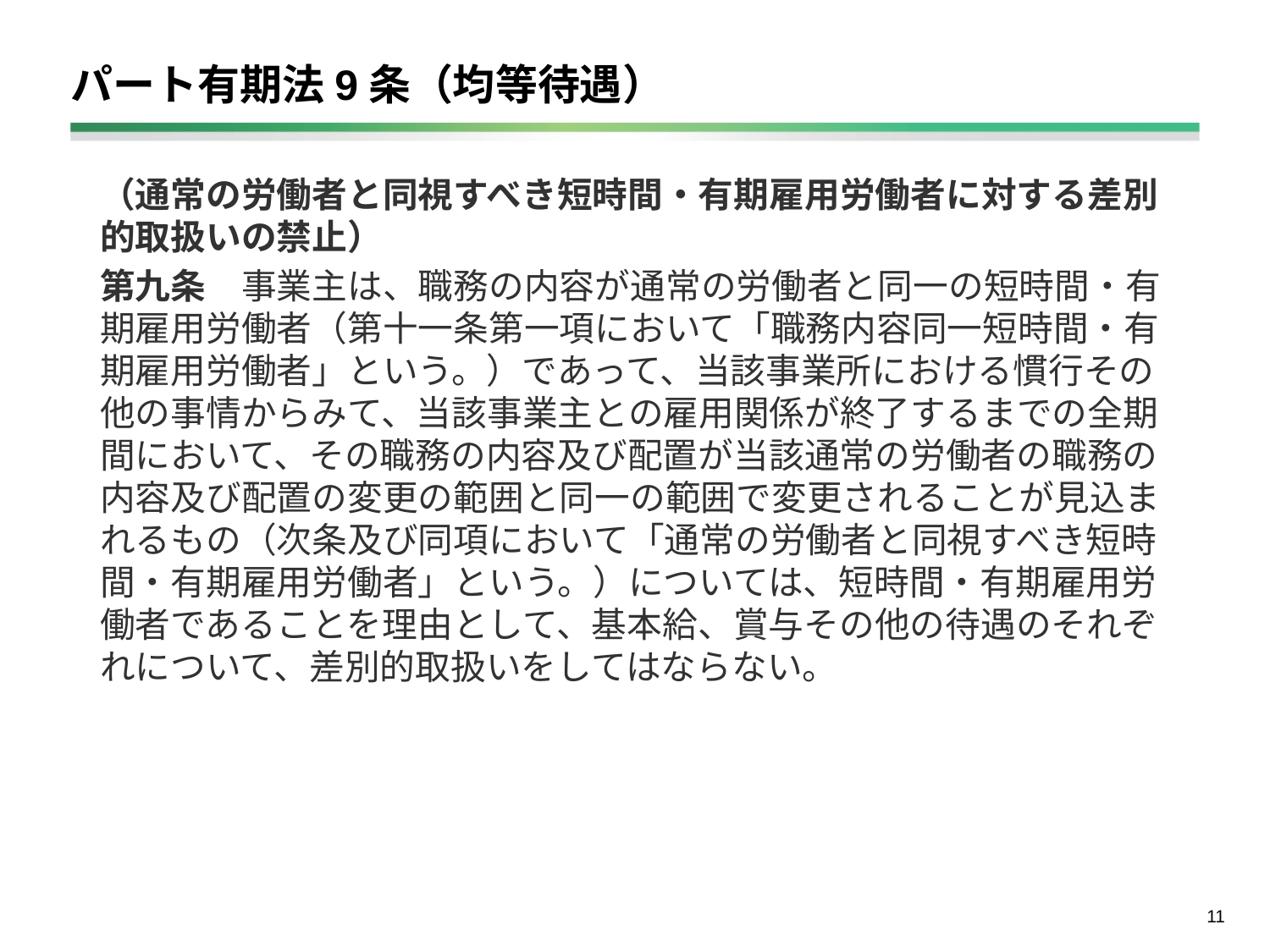

# パート有期法9条（均等待遇）
（通常の労働者と同視すべき短時間・有期雇用労働者に対する差別的取扱いの禁止）
第九条　事業主は、職務の内容が通常の労働者と同一の短時間・有期雇用労働者（第十一条第一項において「職務内容同一短時間・有期雇用労働者」という。）であって、当該事業所における慣行その他の事情からみて、当該事業主との雇用関係が終了するまでの全期間において、その職務の内容及び配置が当該通常の労働者の職務の内容及び配置の変更の範囲と同一の範囲で変更されることが見込まれるもの（次条及び同項において「通常の労働者と同視すべき短時間・有期雇用労働者」という。）については、短時間・有期雇用労働者であることを理由として、基本給、賞与その他の待遇のそれぞれについて、差別的取扱いをしてはならない。

11